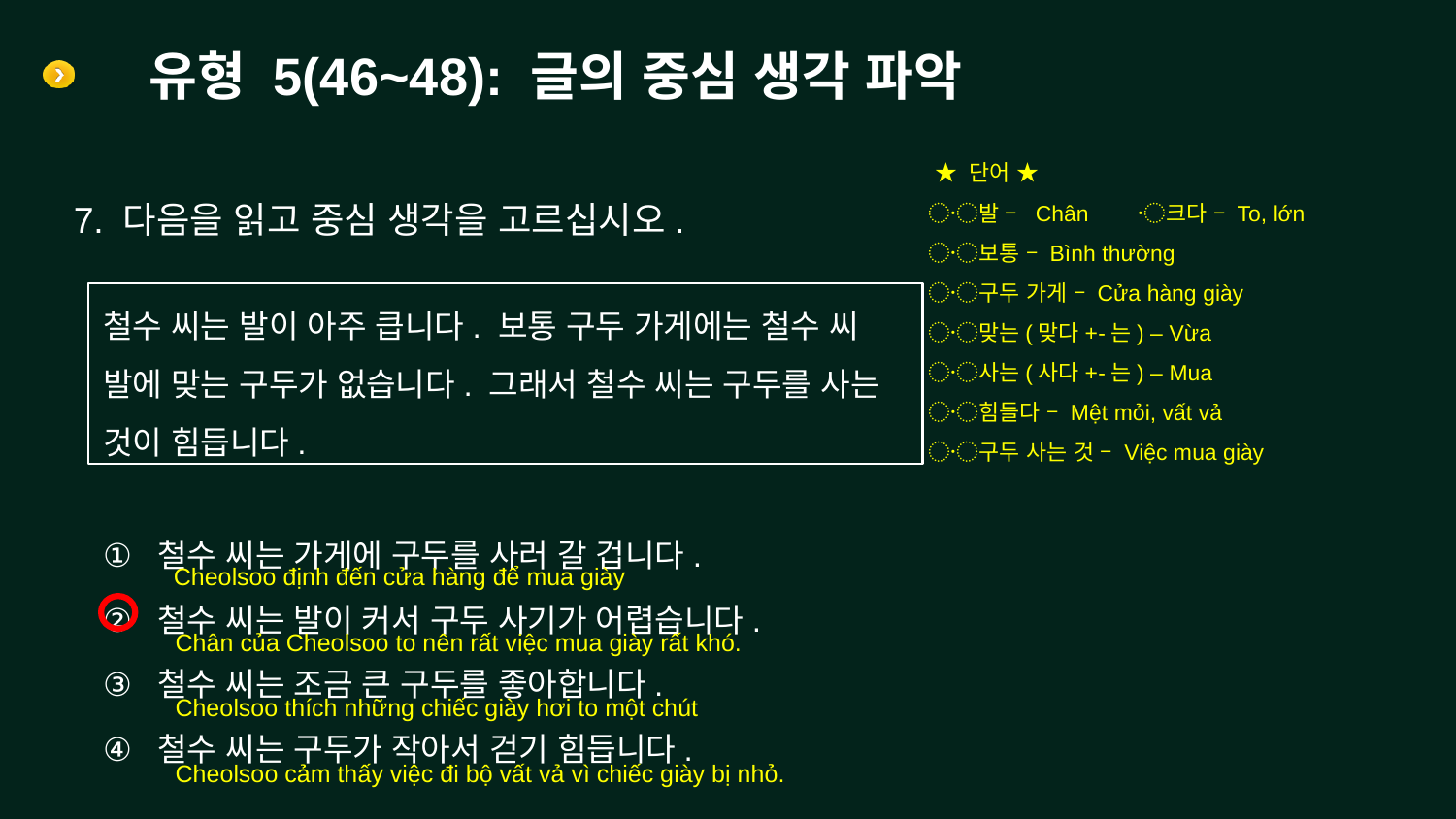

# 유형 5(46~48): 글의 중심 생각 파악
 ★ 단어 ★
〮발 –  Chân       〮크다 – To, lớn
〮보통 – Bình thường
〮구두 가게 – Cửa hàng giày
〮맞는(맞다+-는) – Vừa
〮사는(사다+-는) – Mua
〮힘들다 – Mệt mỏi, vất vả
〮구두 사는 것 – Việc mua giày
7. 다음을 읽고 중심 생각을 고르십시오.
철수 씨는 발이 아주 큽니다. 보통 구두 가게에는 철수 씨 발에 맞는 구두가 없습니다. 그래서 철수 씨는 구두를 사는 것이 힘듭니다.
철수 씨는 가게에 구두를 사러 갈 겁니다.
철수 씨는 발이 커서 구두 사기가 어렵습니다.
철수 씨는 조금 큰 구두를 좋아합니다.
철수 씨는 구두가 작아서 걷기 힘듭니다.
Cheolsoo định đến cửa hàng để mua giày

Chân của Cheolsoo to nên rất việc mua giày rất khó.
Cheolsoo thích những chiếc giày hơi to một chút
Cheolsoo cảm thấy việc đi bộ vất vả vì chiếc giày bị nhỏ.